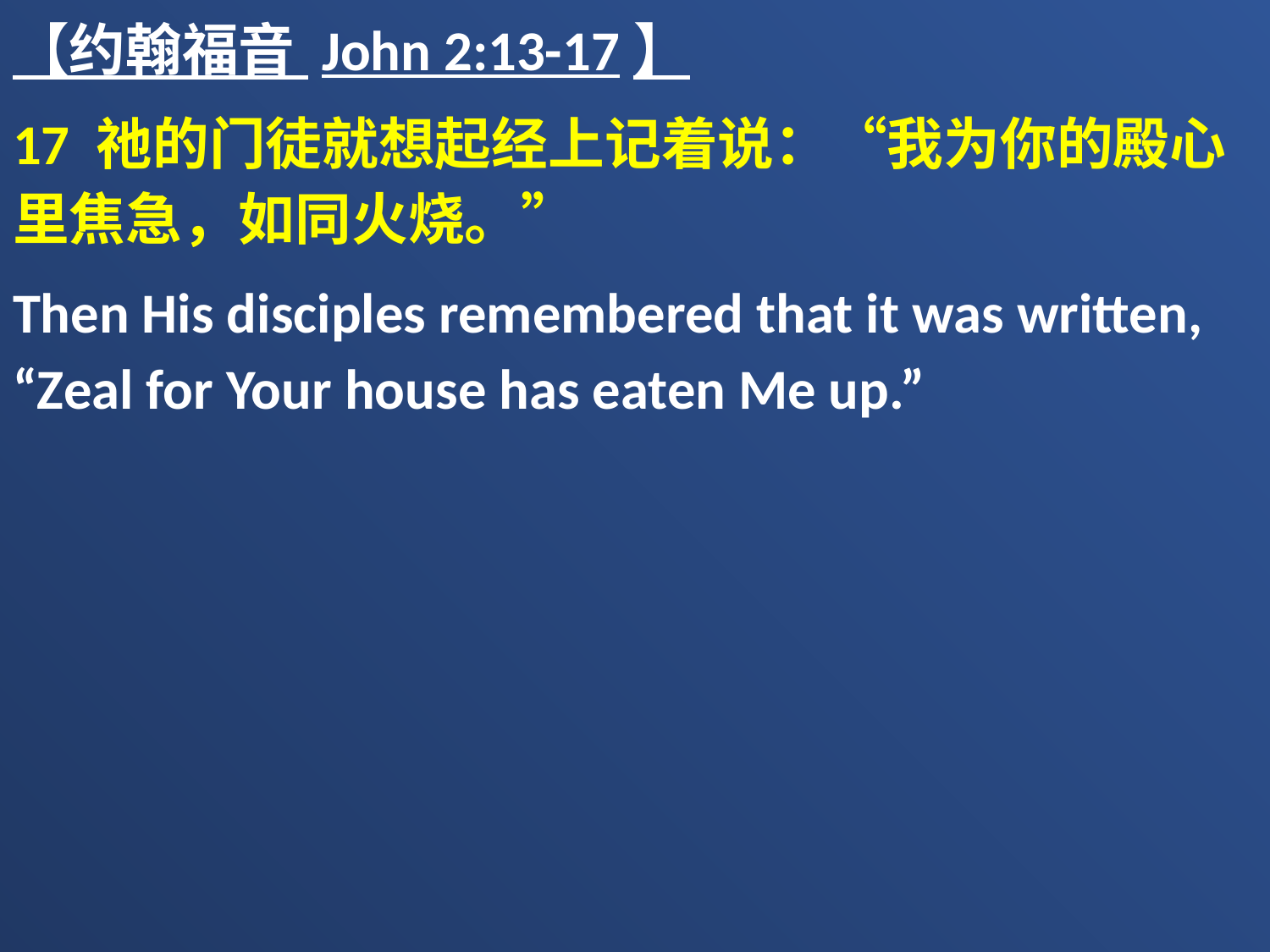

【约翰福音 John 2:13-17】
17 祂的门徒就想起经上记着说：“我为你的殿心里焦急，如同火烧。”
Then His disciples remembered that it was written, “Zeal for Your house has eaten Me up.”